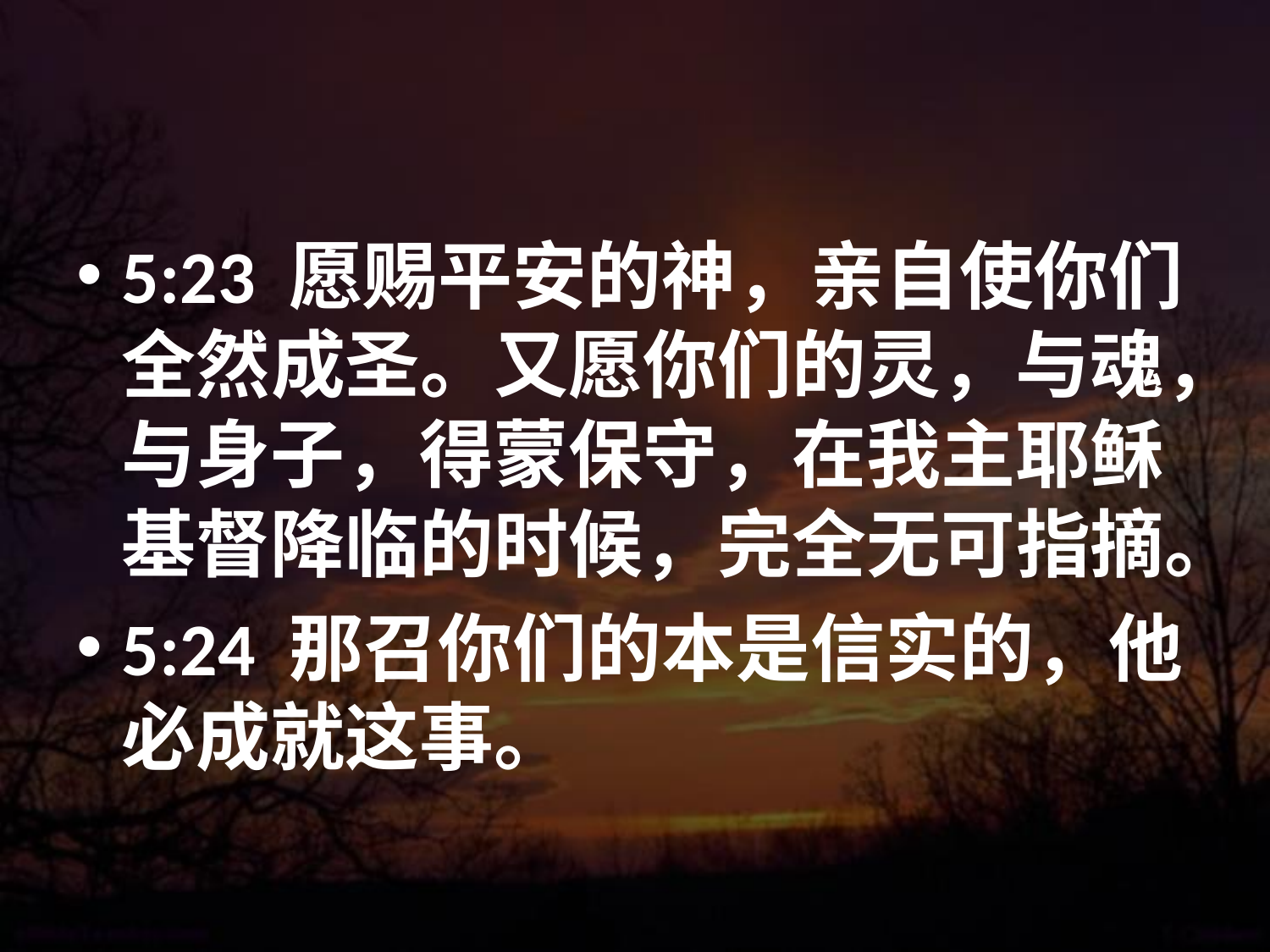

#
5:23 愿赐平安的神，亲自使你们全然成圣。又愿你们的灵，与魂，与身子，得蒙保守，在我主耶稣基督降临的时候，完全无可指摘。
5:24 那召你们的本是信实的，他必成就这事。